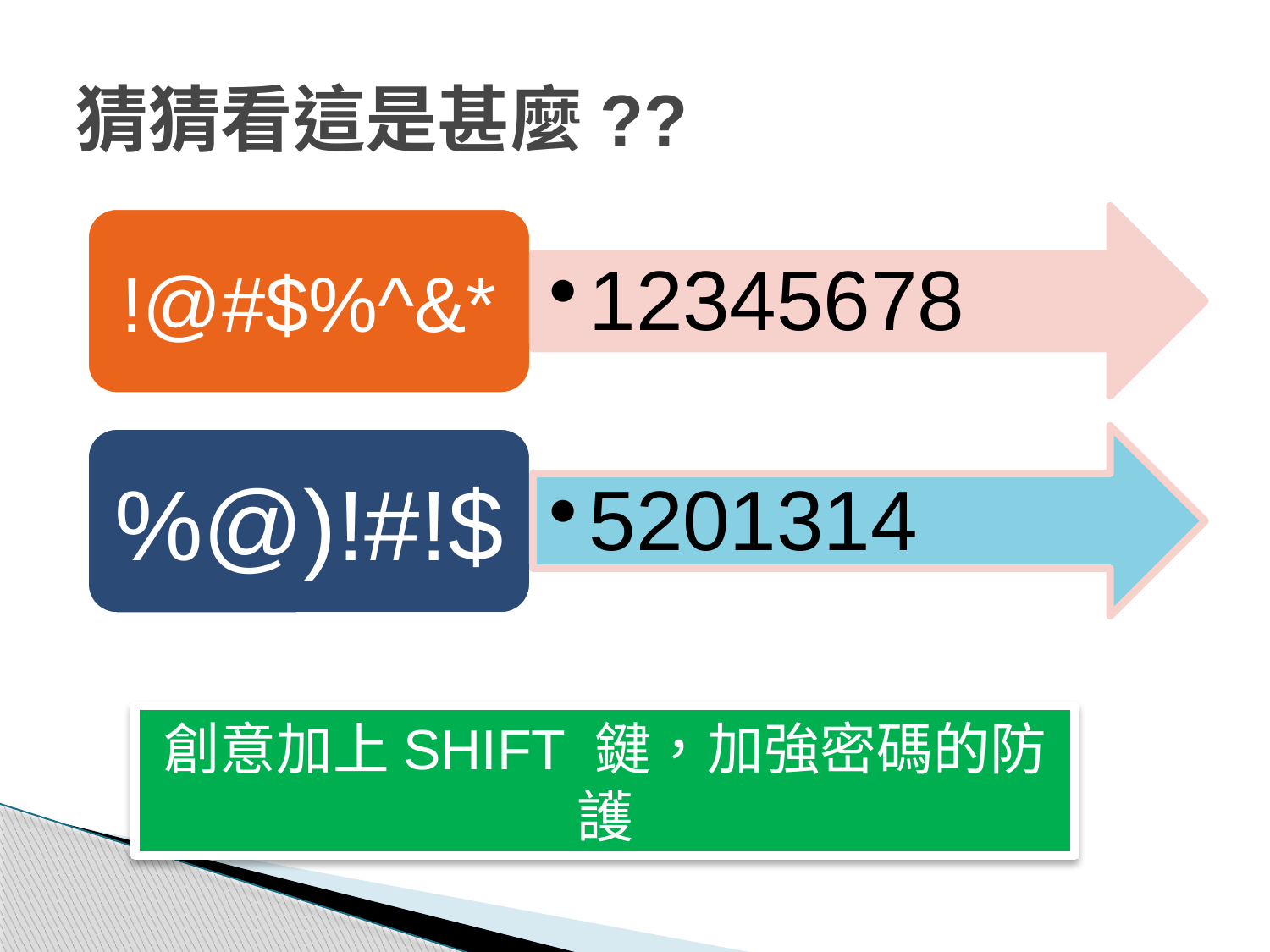

# 猜猜看這是甚麼??
!@#$%^&*
12345678
%@)!#!$
5201314
創意加上SHIFT 鍵，加強密碼的防護